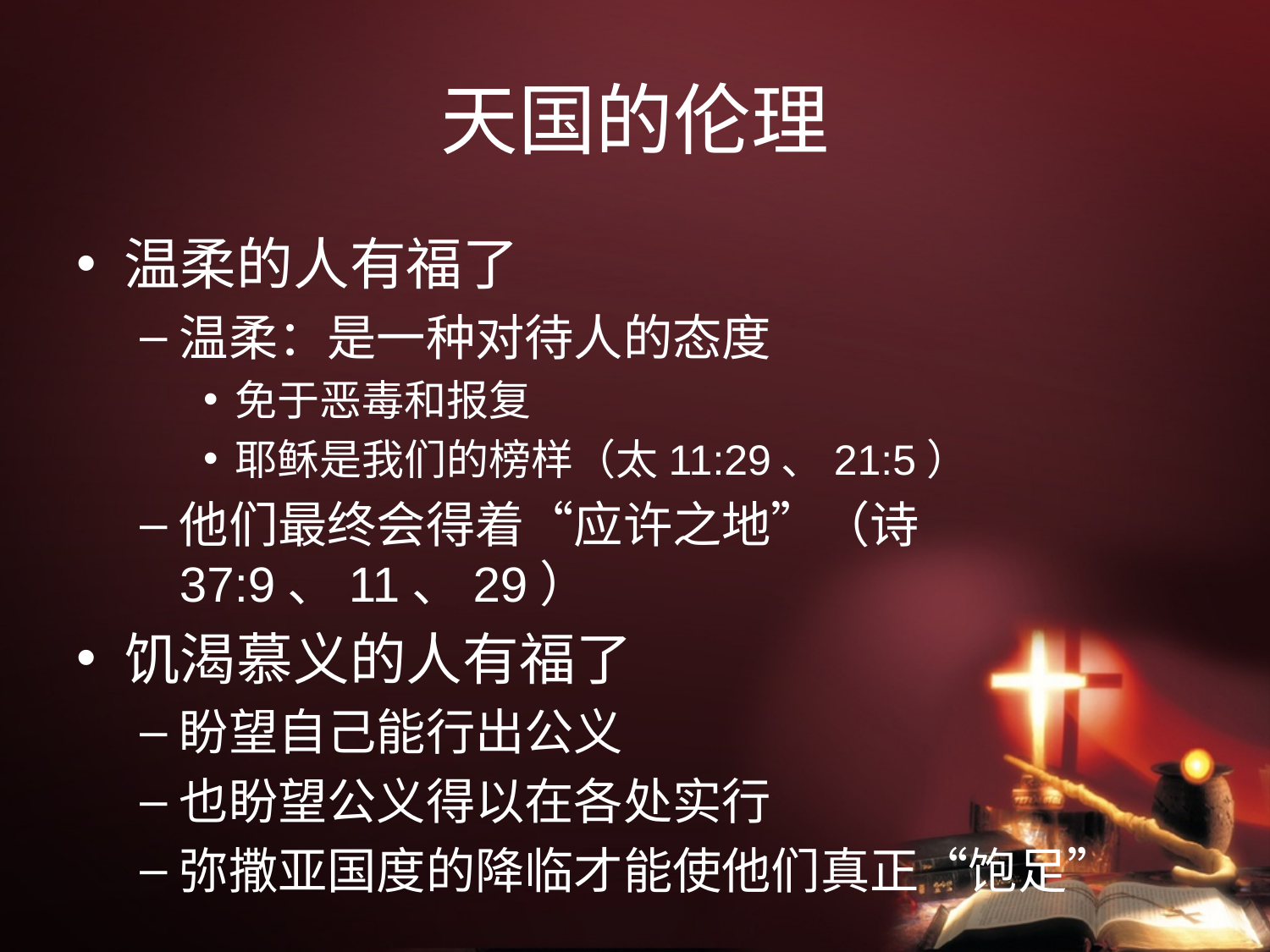

# 天国的伦理
温柔的人有福了
温柔：是一种对待人的态度
免于恶毒和报复
耶稣是我们的榜样（太11:29、21:5）
他们最终会得着“应许之地”（诗37:9、11、29）
饥渴慕义的人有福了
盼望自己能行出公义
也盼望公义得以在各处实行
弥撒亚国度的降临才能使他们真正“饱足”